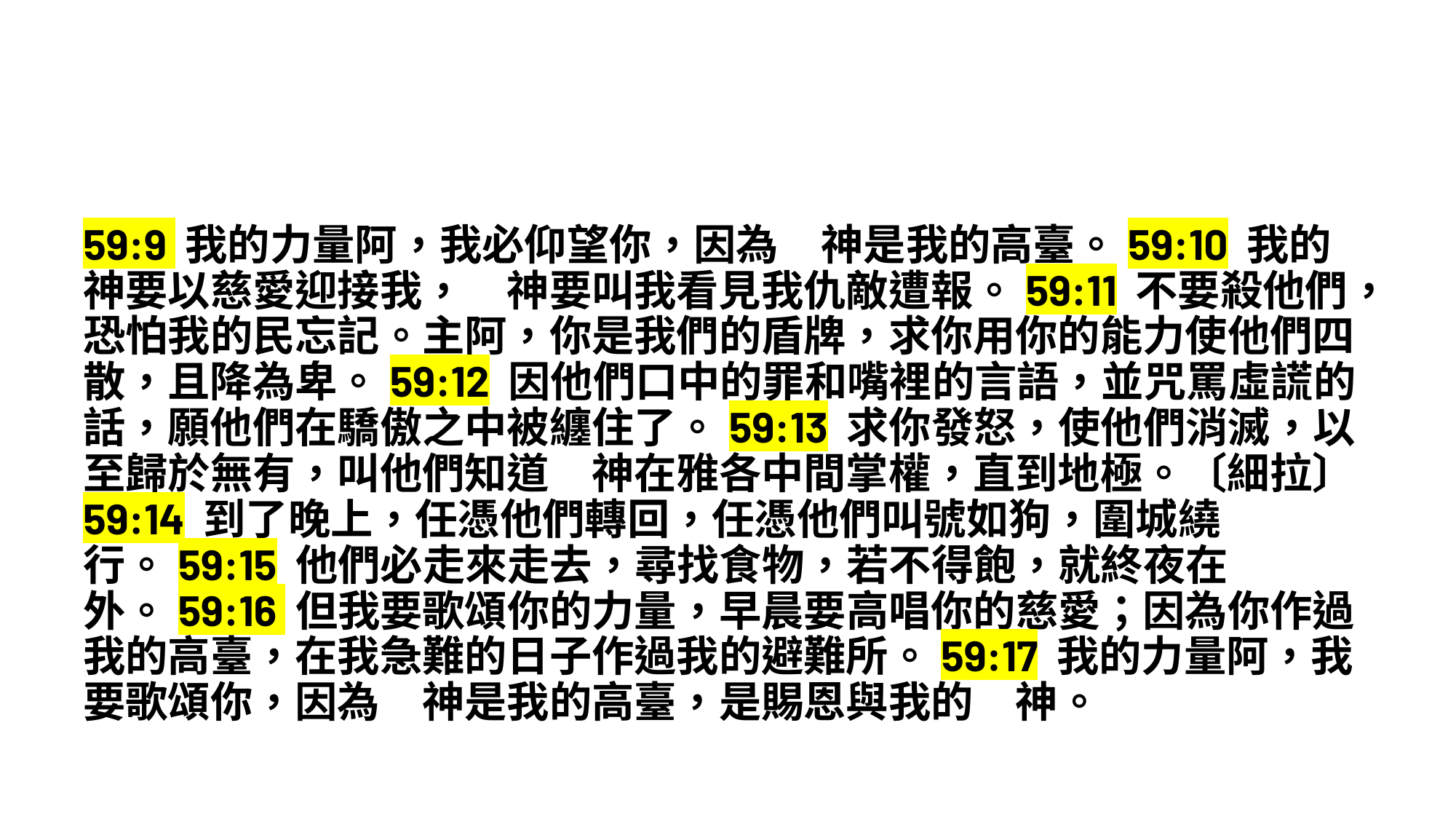

59:9 我的力量阿，我必仰望你，因為　神是我的高臺。59:10 我的　神要以慈愛迎接我，　神要叫我看見我仇敵遭報。59:11 不要殺他們，恐怕我的民忘記。主阿，你是我們的盾牌，求你用你的能力使他們四散，且降為卑。59:12 因他們口中的罪和嘴裡的言語，並咒罵虛謊的話，願他們在驕傲之中被纏住了。59:13 求你發怒，使他們消滅，以至歸於無有，叫他們知道　神在雅各中間掌權，直到地極。〔細拉〕59:14 到了晚上，任憑他們轉回，任憑他們叫號如狗，圍城繞行。59:15 他們必走來走去，尋找食物，若不得飽，就終夜在外。59:16 但我要歌頌你的力量，早晨要高唱你的慈愛；因為你作過我的高臺，在我急難的日子作過我的避難所。59:17 我的力量阿，我要歌頌你，因為　神是我的高臺，是賜恩與我的　神。